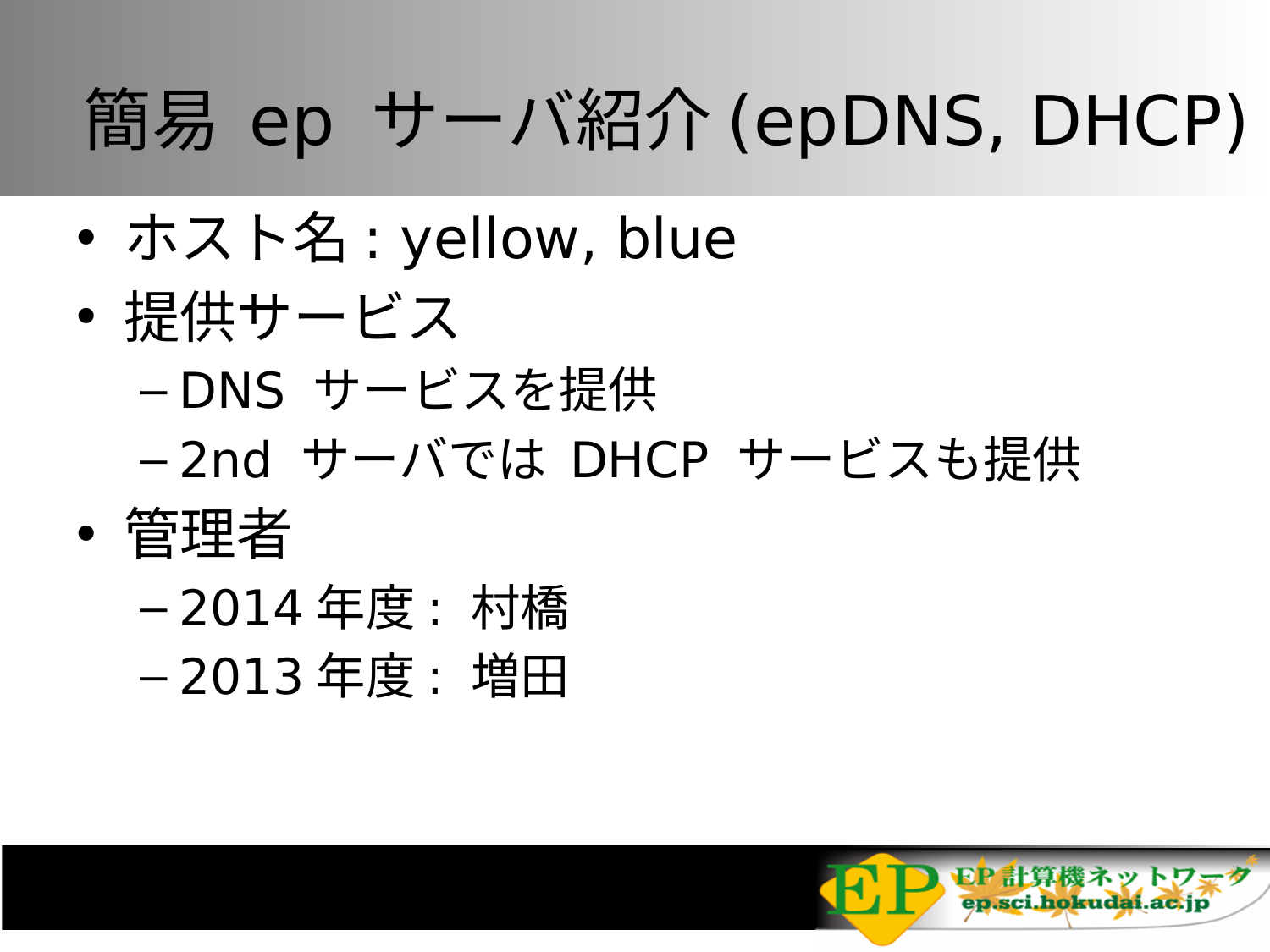

# 簡易 ep サーバ紹介(epDNS, DHCP)
ホスト名: yellow, blue
提供サービス
DNS サービスを提供
2nd サーバでは DHCP サービスも提供
管理者
2014年度: 村橋
2013年度: 増田